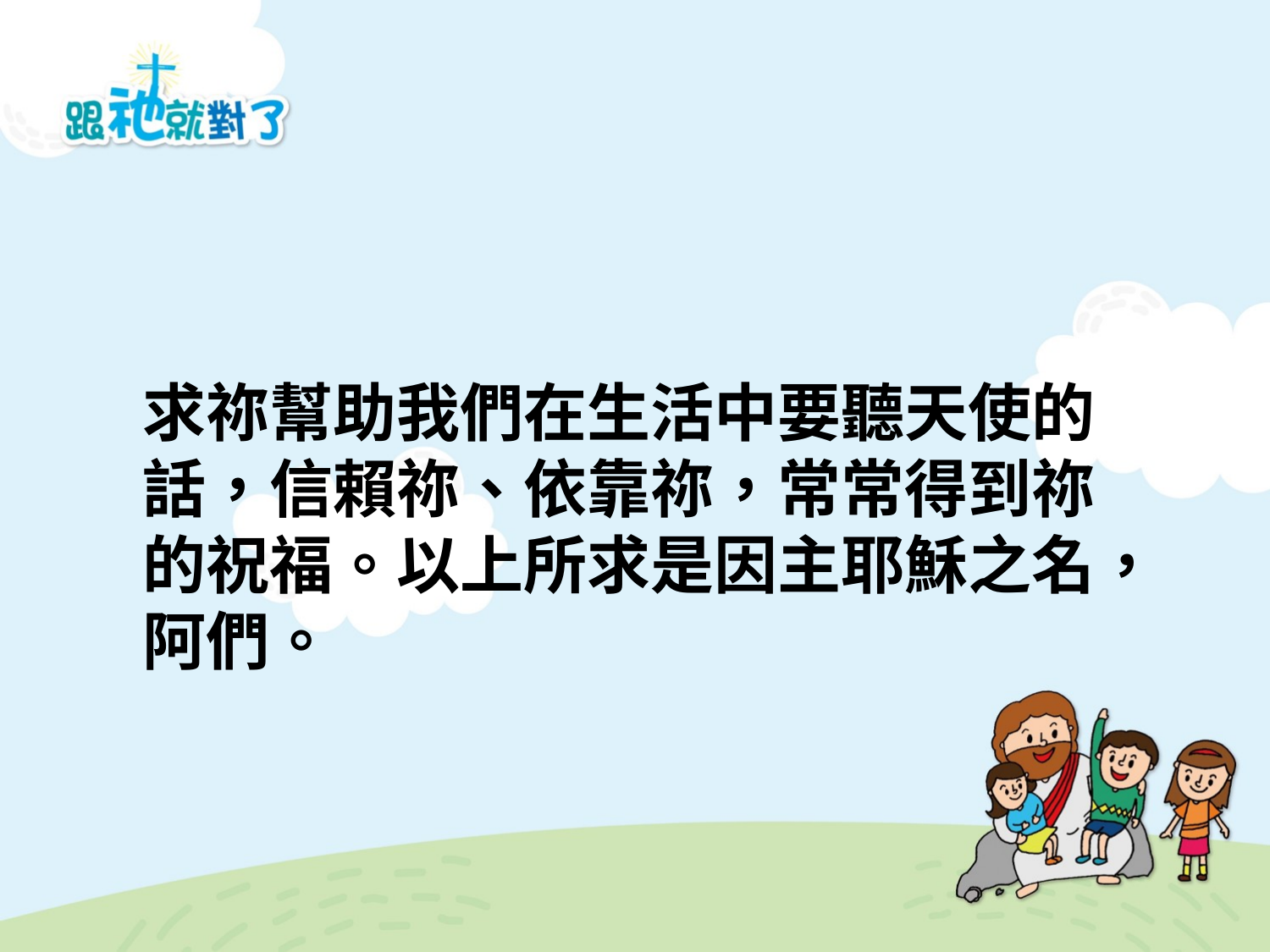

求祢幫助我們在生活中要聽天使的話，信賴祢、依靠祢，常常得到祢的祝福。以上所求是因主耶穌之名，阿們。